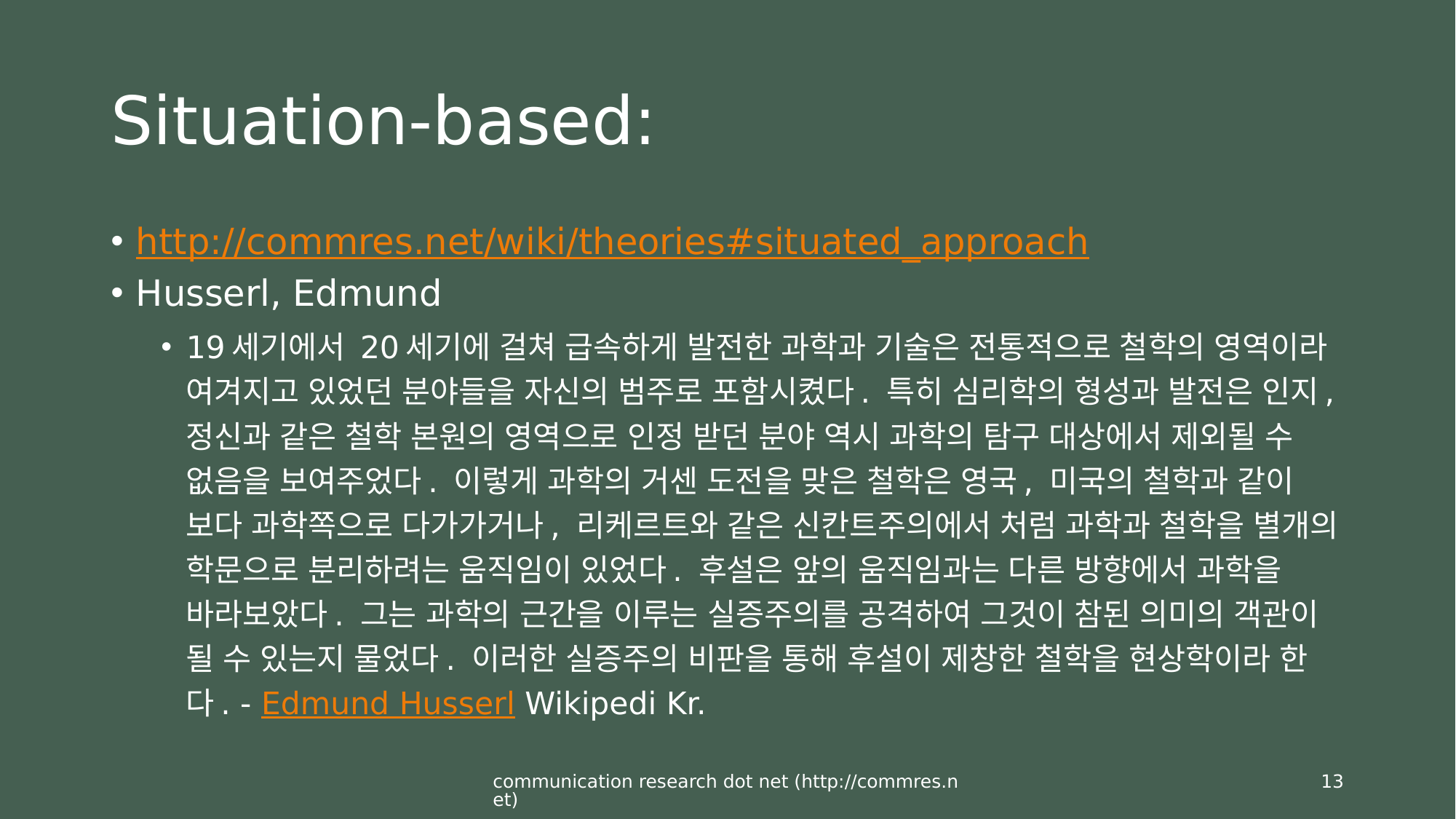

# Situation-based:
http://commres.net/wiki/theories#situated_approach
Husserl, Edmund
19세기에서 20세기에 걸쳐 급속하게 발전한 과학과 기술은 전통적으로 철학의 영역이라 여겨지고 있었던 분야들을 자신의 범주로 포함시켰다. 특히 심리학의 형성과 발전은 인지, 정신과 같은 철학 본원의 영역으로 인정 받던 분야 역시 과학의 탐구 대상에서 제외될 수 없음을 보여주었다. 이렇게 과학의 거센 도전을 맞은 철학은 영국, 미국의 철학과 같이 보다 과학쪽으로 다가가거나, 리케르트와 같은 신칸트주의에서 처럼 과학과 철학을 별개의 학문으로 분리하려는 움직임이 있었다. 후설은 앞의 움직임과는 다른 방향에서 과학을 바라보았다. 그는 과학의 근간을 이루는 실증주의를 공격하여 그것이 참된 의미의 객관이 될 수 있는지 물었다. 이러한 실증주의 비판을 통해 후설이 제창한 철학을 현상학이라 한다. - Edmund Husserl Wikipedi Kr.
communication research dot net (http://commres.net)
13